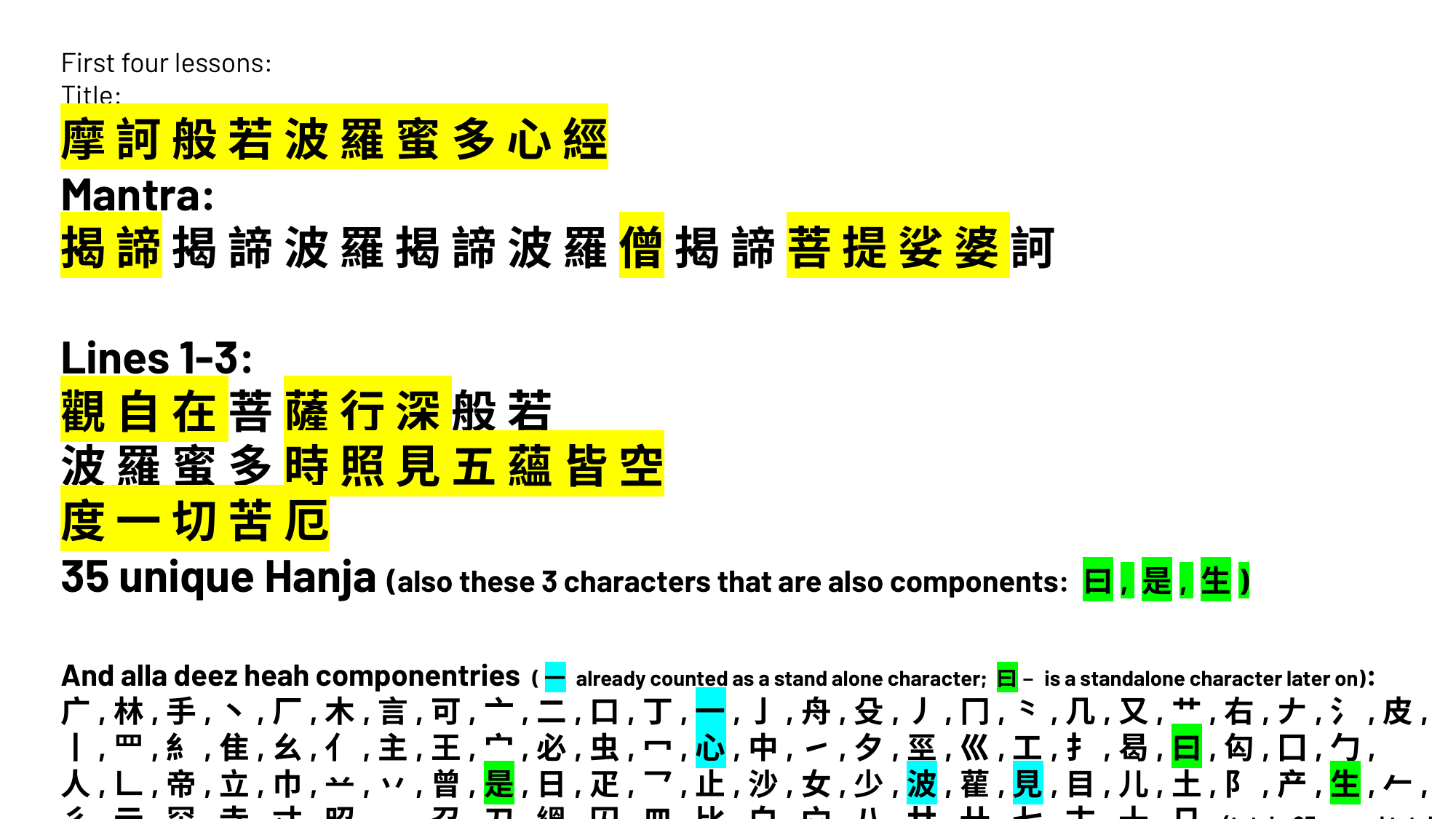

First four lessons:
Title:
摩 訶 般 若 波 羅 蜜 多 心 經
Mantra:
揭 諦 揭 諦 波 羅 揭 諦 波 羅 僧 揭 諦 菩 提 娑 婆 訶

Lines 1-3:
觀 自 在 菩 薩 行 深 般 若
波 羅 蜜 多 時 照 見 五 蘊 皆 空
度 一 切 苦 厄
35 unique Hanja (also these 3 characters that are also components: 曰, 是, 生)

And alla deez heah componentries  (一 already counted as a stand alone character; 曰 – is a standalone character later on):
广,林,手,丶,厂,木,言,可,亠,二,口,丁,一,亅,舟,殳,丿,冂,⺀,几,又,艹,右,𠂇,氵,皮,丨,罒,糹,隹,幺,亻,主,王,宀,必,虫,冖,心,中,㇀,夕,巠,巛,工,扌,曷,曰,匃,囗,勹,人,𠃊,帝,立,巾,䒑,丷,曾,是,日,疋,乛,止,沙,女,少,波,雚,見,目,儿,土,阝,产,生,𠂉,彳,亍,罙,寺,寸,昭,灬,召,刀,縕,囚,皿,比,白,穴,八,廿,廾,七,古,十,㔾  (total = 95,  grand total of 130)